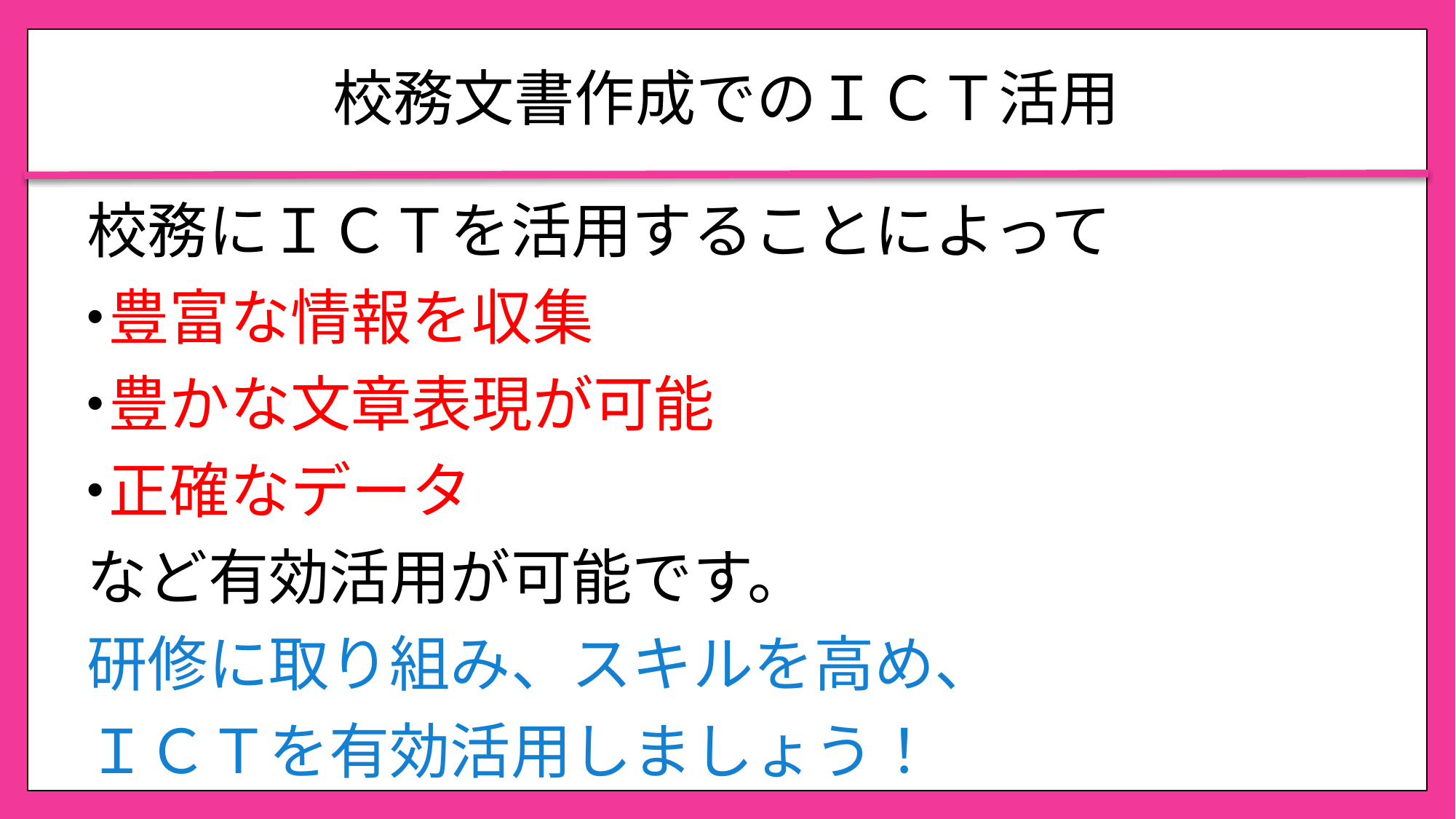

# 校務文書作成でのＩＣＴ活用
校務にＩＣＴを活用することによって
豊富な情報を収集
豊かな文章表現が可能
正確なデータ
など有効活用が可能です。
研修に取り組み、スキルを高め、
ＩＣＴを有効活用しましょう！